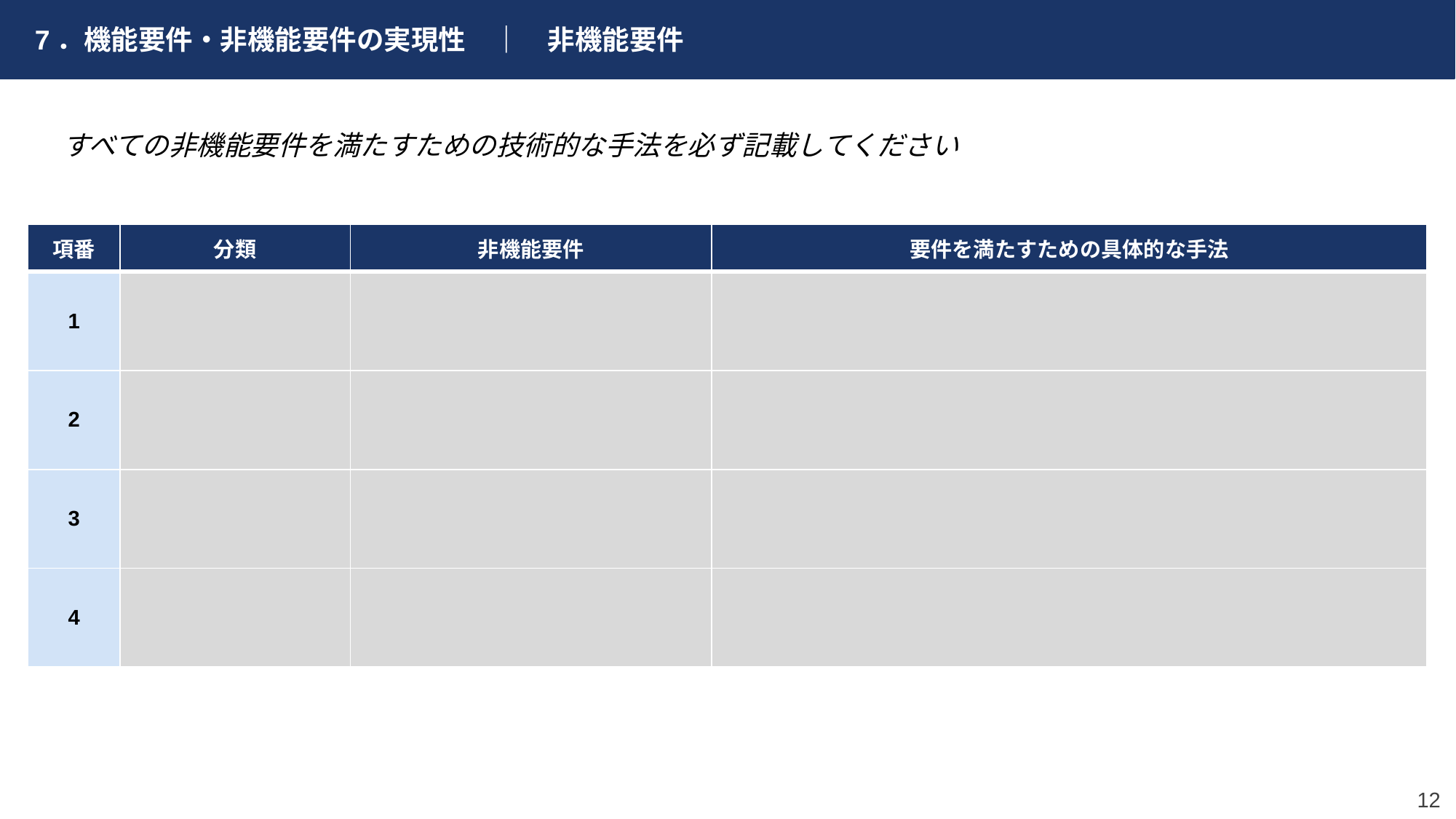

7．機能要件・非機能要件の実現性　｜　非機能要件
すべての非機能要件を満たすための技術的な手法を必ず記載してください
| 項番 | 分類 | 非機能要件 | 要件を満たすための具体的な手法 |
| --- | --- | --- | --- |
| 1 |  |  |  |
| 2 |  |  |  |
| 3 |  |  |  |
| 4 |  |  |  |